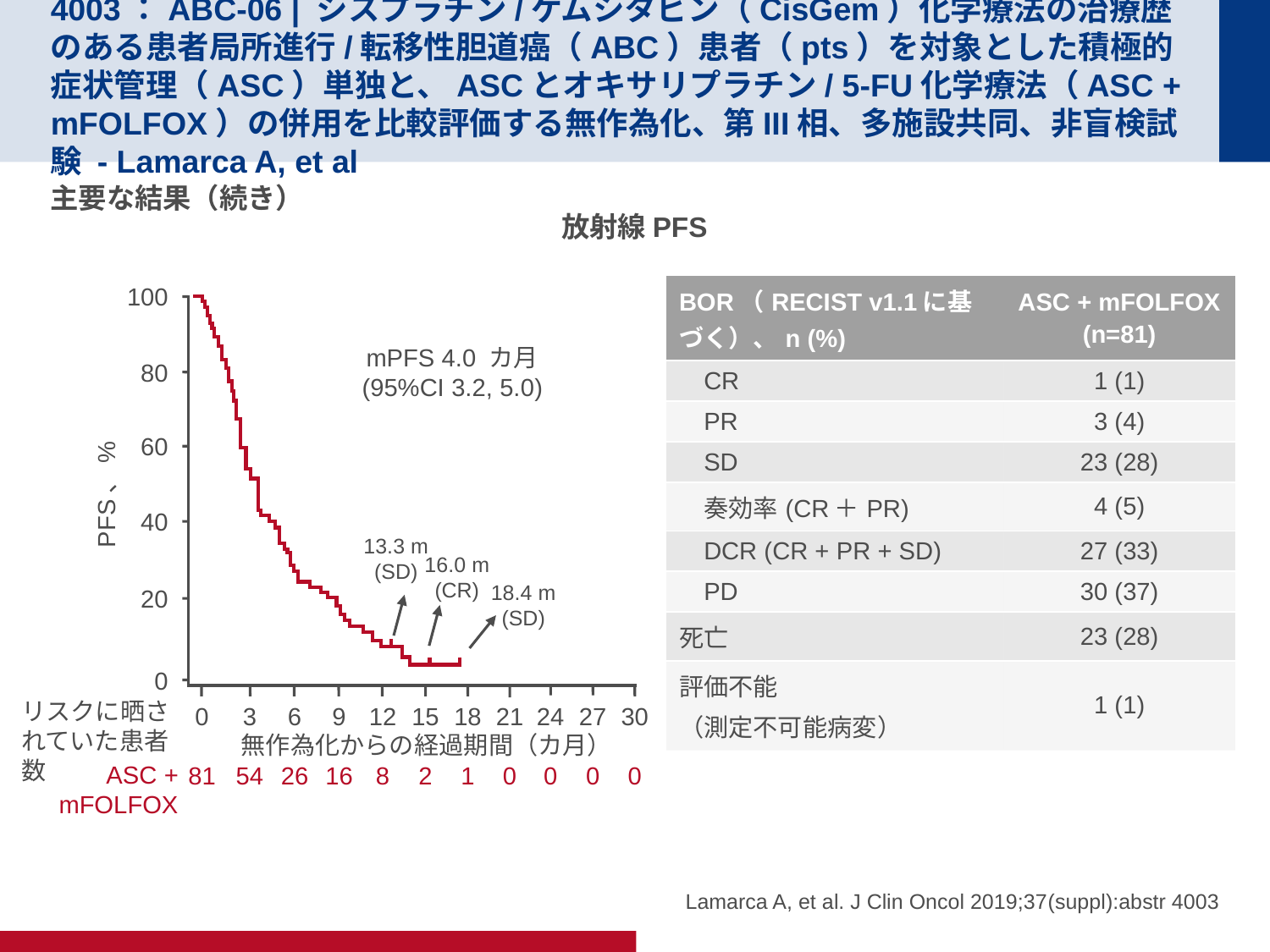

# 4003：ABC-06 | シスプラチン/ゲムシタビン（CisGem）化学療法の治療歴のある患者局所進行/転移性胆道癌（ABC）患者（pts）を対象とした積極的症状管理（ASC）単独と、ASCとオキサリプラチン/ 5-FU化学療法（ASC + mFOLFOX）の併用を比較評価する無作為化、第III相、多施設共同、非盲検試験 - Lamarca A, et al
主要な結果（続き）

放射線PFS
100

80

60

PFS、%
40

20

0

15

2
24

0

27

0
30

0
18

1
21

0

0

81

3

54

6

26

9

16

12

8
無作為化からの経過期間（カ月）
ASC + mFOLFOX
| BOR（RECIST v1.1に基づく）、n (%) | ASC + mFOLFOX (n=81) |
| --- | --- |
| CR | 1 (1) |
| PR | 3 (4) |
| SD | 23 (28) |
| 奏効率(CR＋PR) | 4 (5) |
| DCR (CR + PR + SD) | 27 (33) |
| PD | 30 (37) |
| 死亡 | 23 (28) |
| 評価不能 （測定不可能病変） | 1 (1) |

mPFS 4.0 カ月
(95%CI 3.2, 5.0)
13.3 m
(SD)
16.0 m
(CR)
18.4 m
(SD)
リスクに晒されていた患者数
Lamarca A, et al. J Clin Oncol 2019;37(suppl):abstr 4003